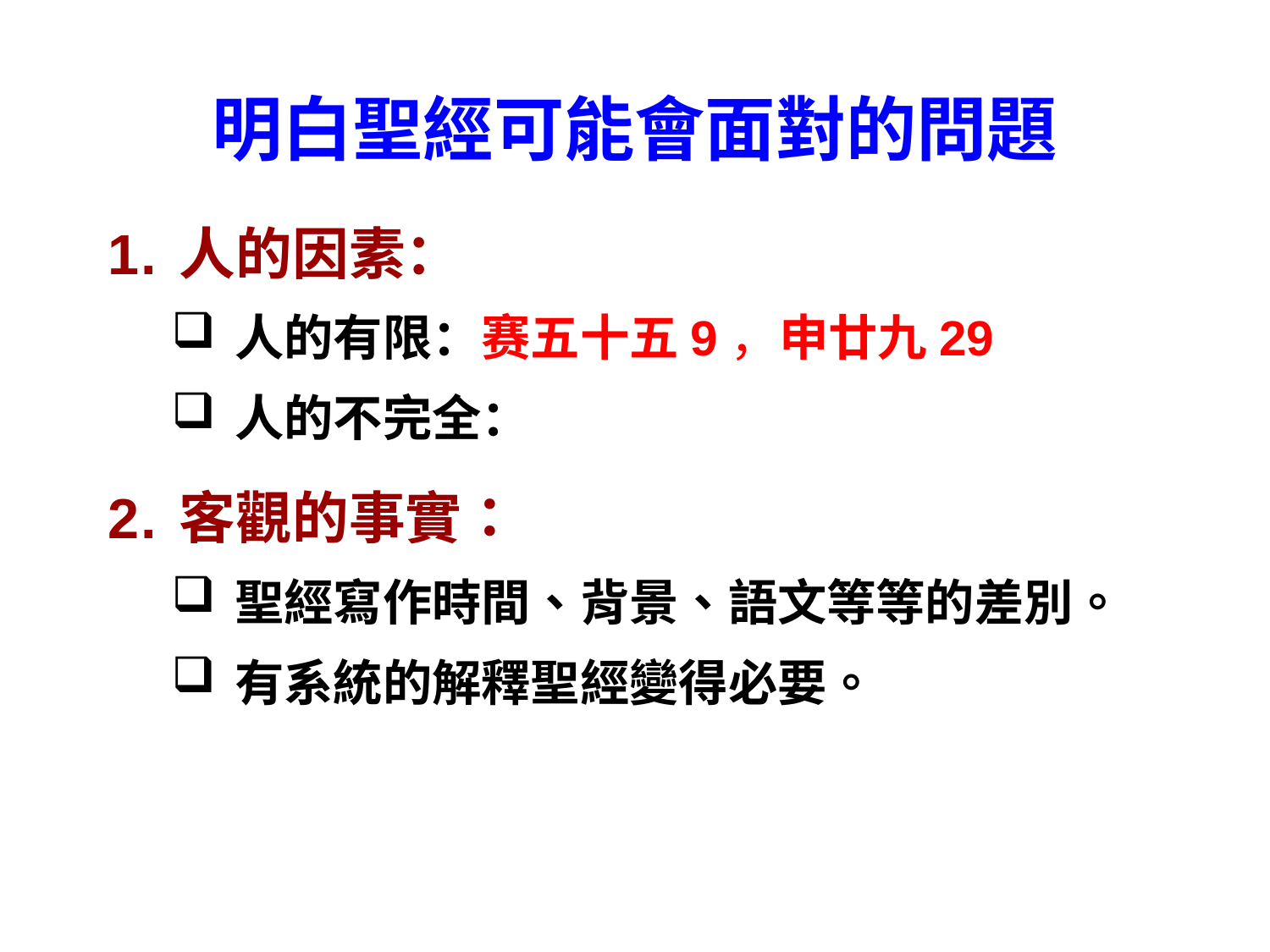

# 明白聖經可能會面對的問題
人的因素：
人的有限：赛五十五9，申廿九29
人的不完全：

客觀的事實：
聖經寫作時間、背景、語文等等的差別。
有系統的解釋聖經變得必要。